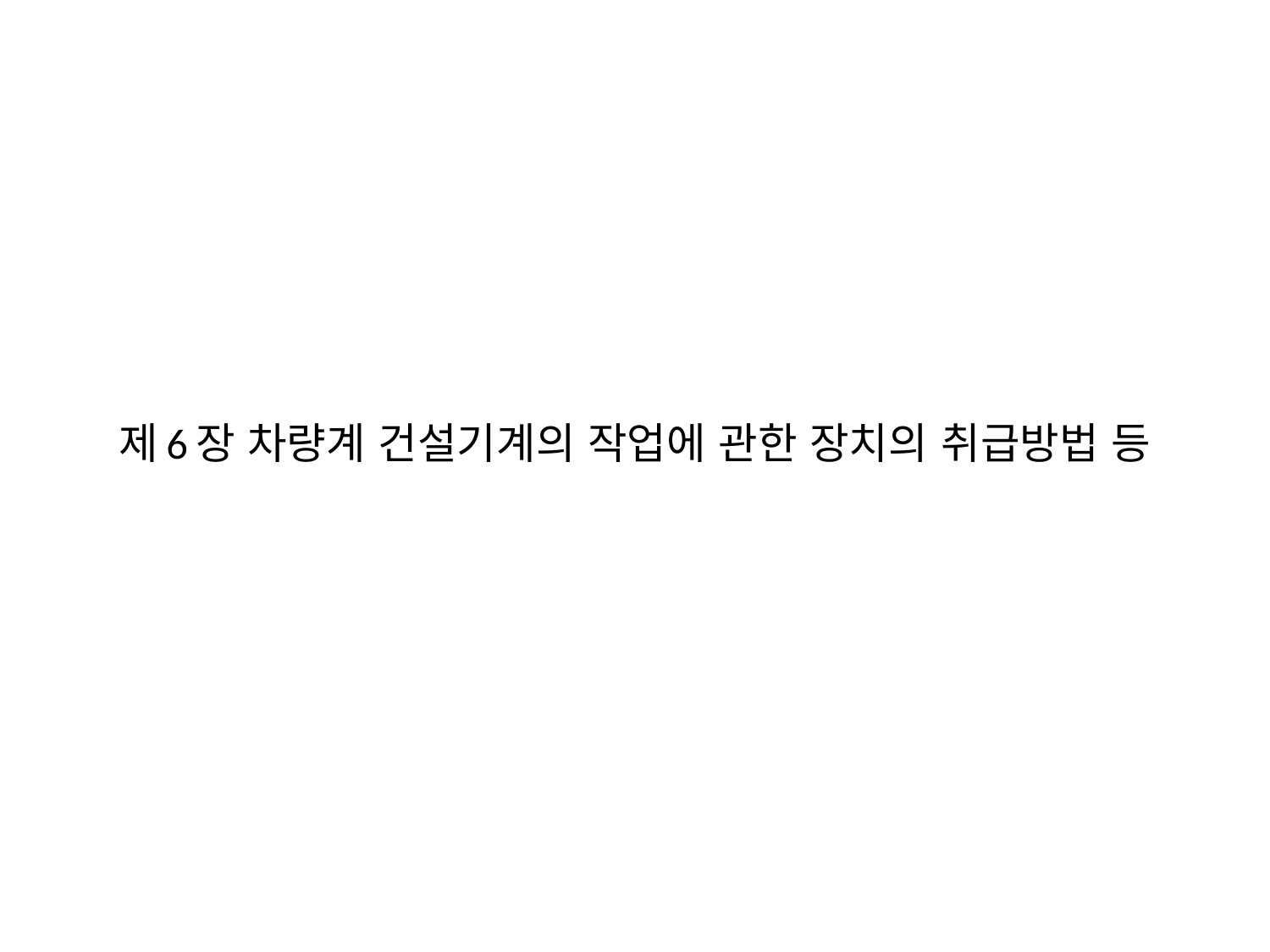

# 제6장 차량계 건설기계의 작업에 관한 장치의 취급방법 등